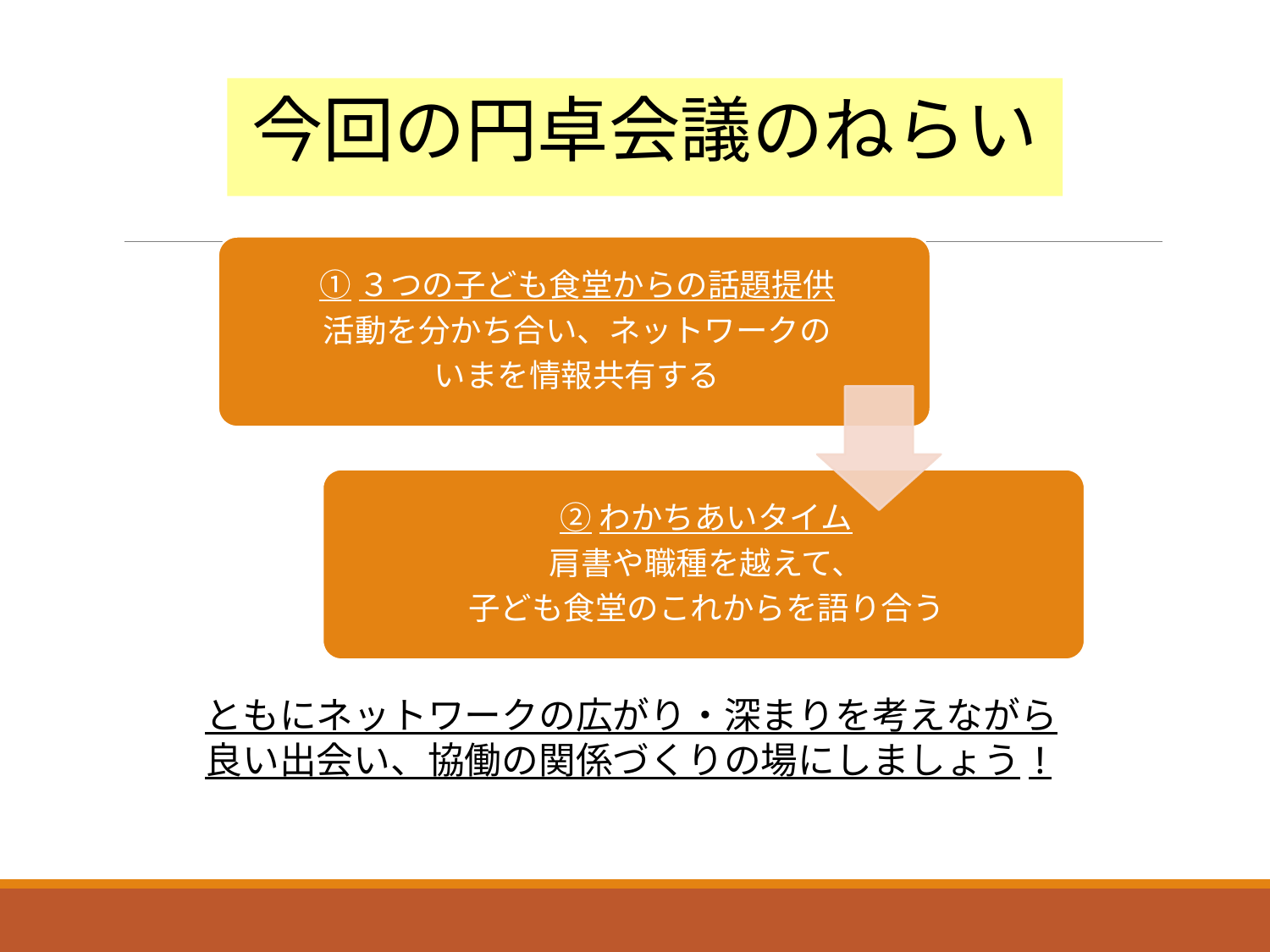

今回の円卓会議のねらい

①３つの子ども食堂からの話題提供
活動を分かち合い、ネットワークの
いまを情報共有する
②わかちあいタイム
肩書や職種を越えて、
子ども食堂のこれからを語り合う

ともにネットワークの広がり・深まりを考えながら
良い出会い、協働の関係づくりの場にしましょう!